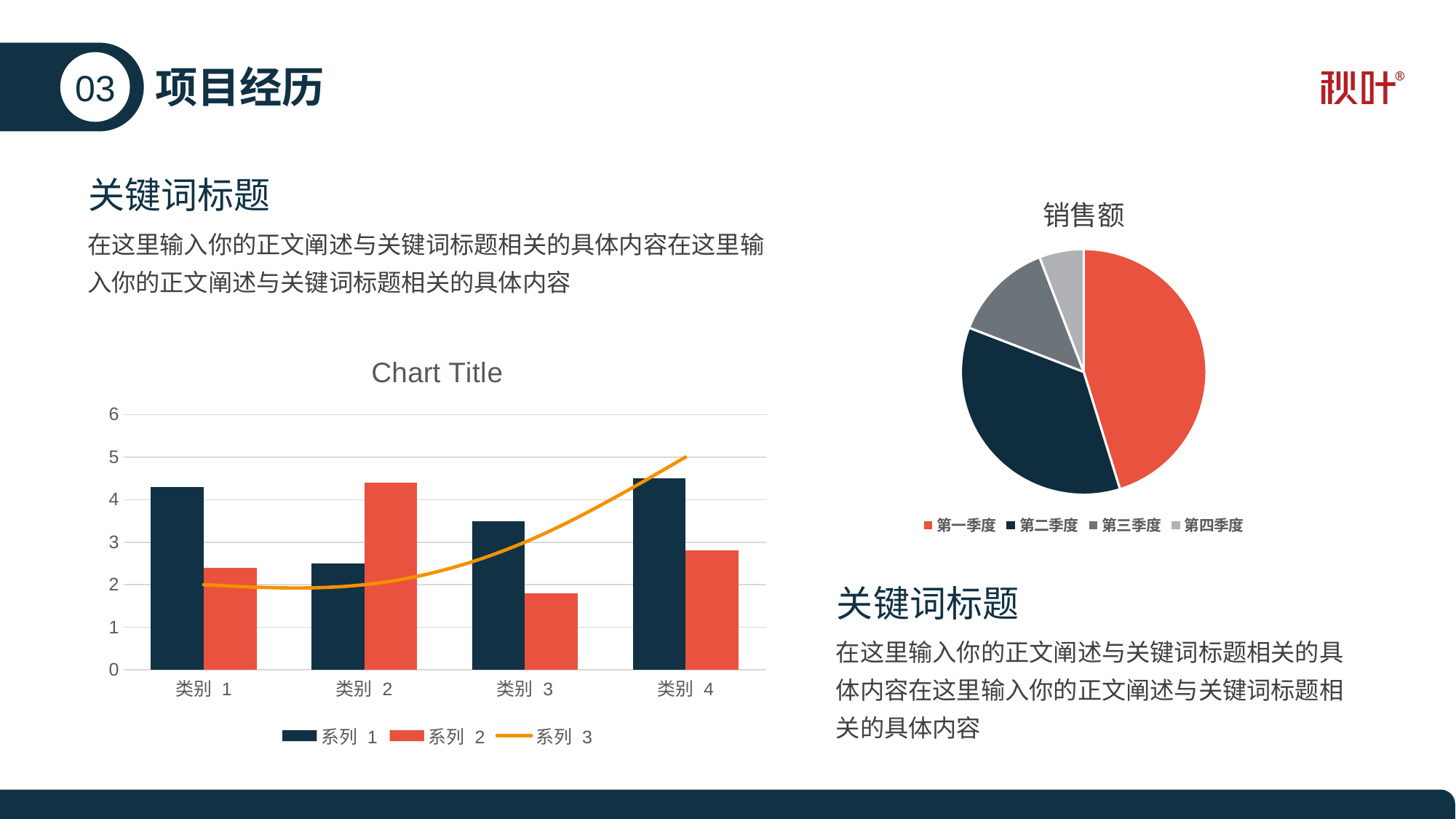

03
# 项目经历
关键词标题

### Chart:

| Category | 销售额 |
|---|---|
| 第一季度 | 8.5 |
| 第二季度 | 6.7 |
| 第三季度 | 2.5 |
| 第四季度 | 1.1 |
在这里输入你的正文阐述与关键词标题相关的具体内容在这里输入你的正文阐述与关键词标题相关的具体内容

### Chart:

| Category | 系列 1 | 系列 2 | 系列 3 |
|---|---|---|---|
| 类别 1 | 4.3 | 2.4 | 2.0 |
| 类别 2 | 2.5 | 4.4 | 2.0 |
| 类别 3 | 3.5 | 1.8 | 3.0 |
| 类别 4 | 4.5 | 2.8 | 5.0 |
关键词标题
在这里输入你的正文阐述与关键词标题相关的具体内容在这里输入你的正文阐述与关键词标题相关的具体内容